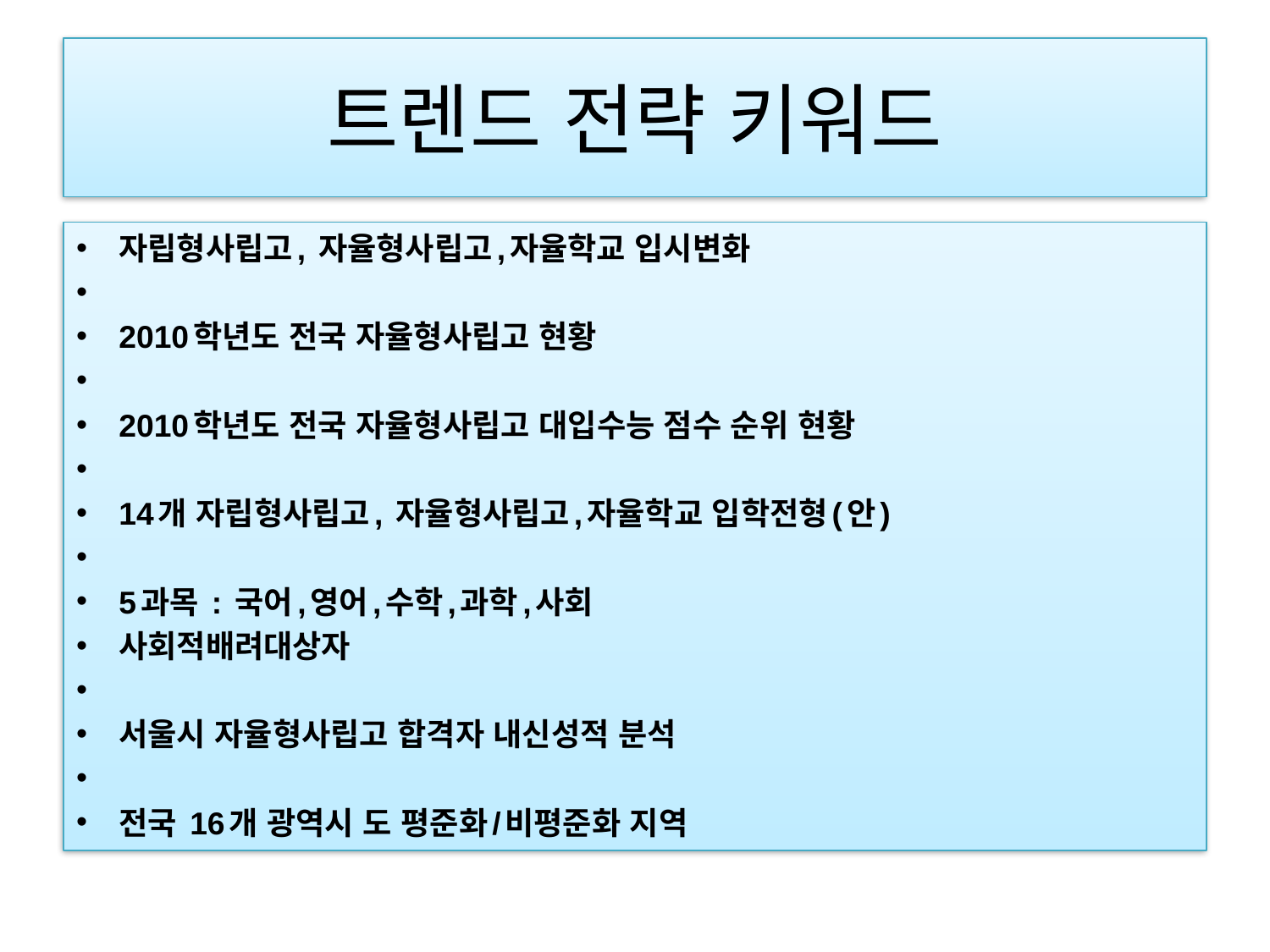

# 트렌드 전략 키워드
자립형사립고, 자율형사립고,자율학교 입시변화

2010학년도 전국 자율형사립고 현황

2010학년도 전국 자율형사립고 대입수능 점수 순위 현황

14개 자립형사립고, 자율형사립고,자율학교 입학전형(안)

5과목 : 국어,영어,수학,과학,사회
사회적배려대상자

서울시 자율형사립고 합격자 내신성적 분석

전국 16개 광역시 도 평준화/비평준화 지역